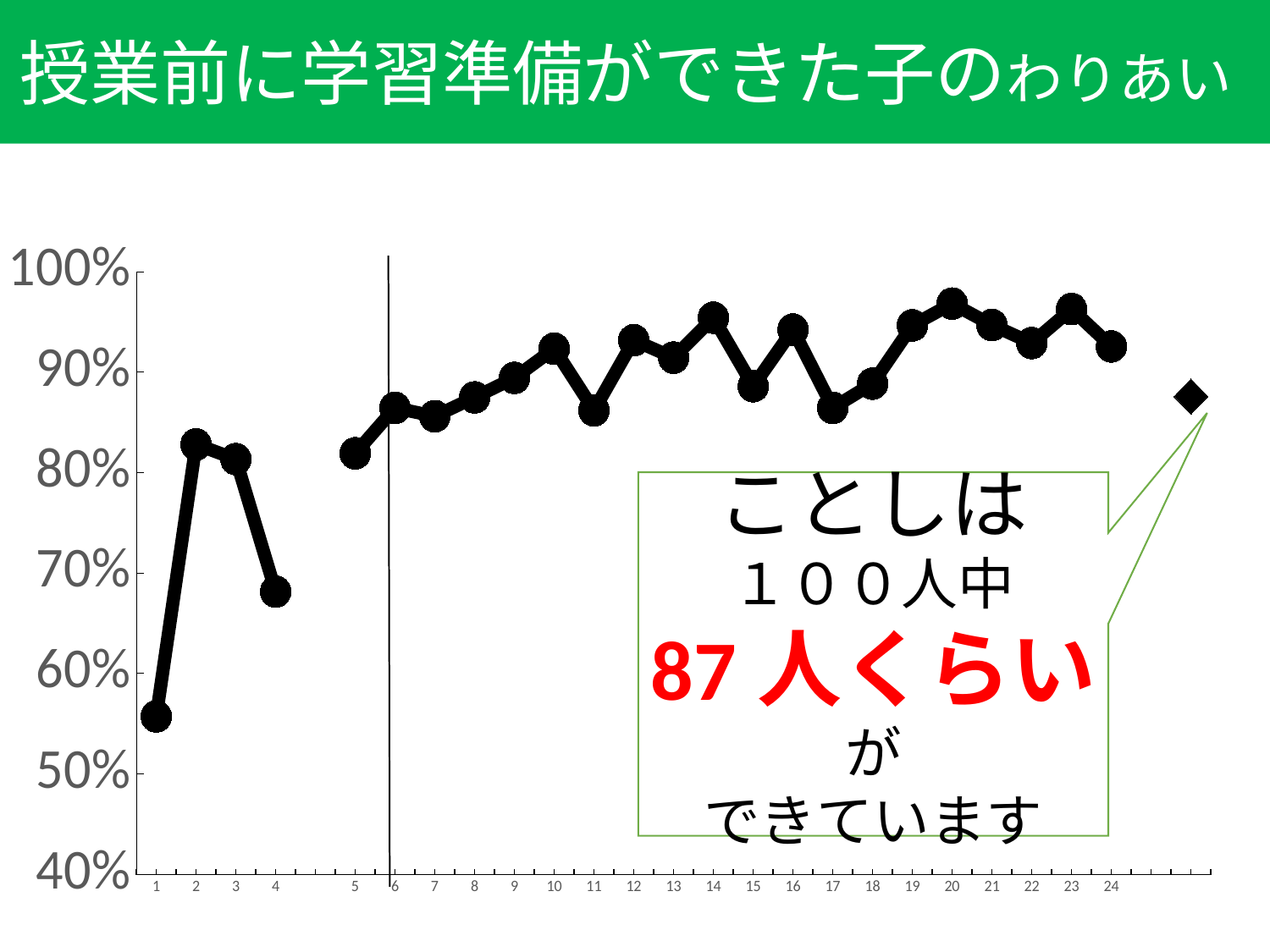

授業前に学習準備ができた子のわりあい

### Chart

| Category |  |
|---|---|
| 1 | 0.5574 |
| 2 | 0.8280999999999998 |
| 3 | 0.8134444444444444 |
| 4 | 0.6815555555555555 |
|  | None |
| 5 | 0.8192432177086908 |
| 6 | 0.8644116232351525 |
| 7 | 0.8561094134623548 |
| 8 | 0.8748967263673145 |
| 9 | 0.8942772037044484 |
| 10 | 0.9233583450701197 |
| 11 | 0.861954378117752 |
| 12 | 0.9317507314172104 |
| 13 | 0.9144126105623431 |
| 14 | 0.9542187021732474 |
| 15 | 0.8859881397890288 |
| 16 | 0.9423519397235385 |
| 17 | 0.8644093558996305 |
| 18 | 0.8885772243763997 |
| 19 | 0.9465615669532721 |
| 20 | 0.9682055578829772 |
| 21 | 0.9469190081753748 |
| 22 | 0.928939393939394 |
| 23 | 0.9627705627705627 |
| 24 | 0.9255952380952381 |
|  | None |
|  | 0.8757618834703234 |
ことしは
１００人中
87人くらいが
できています